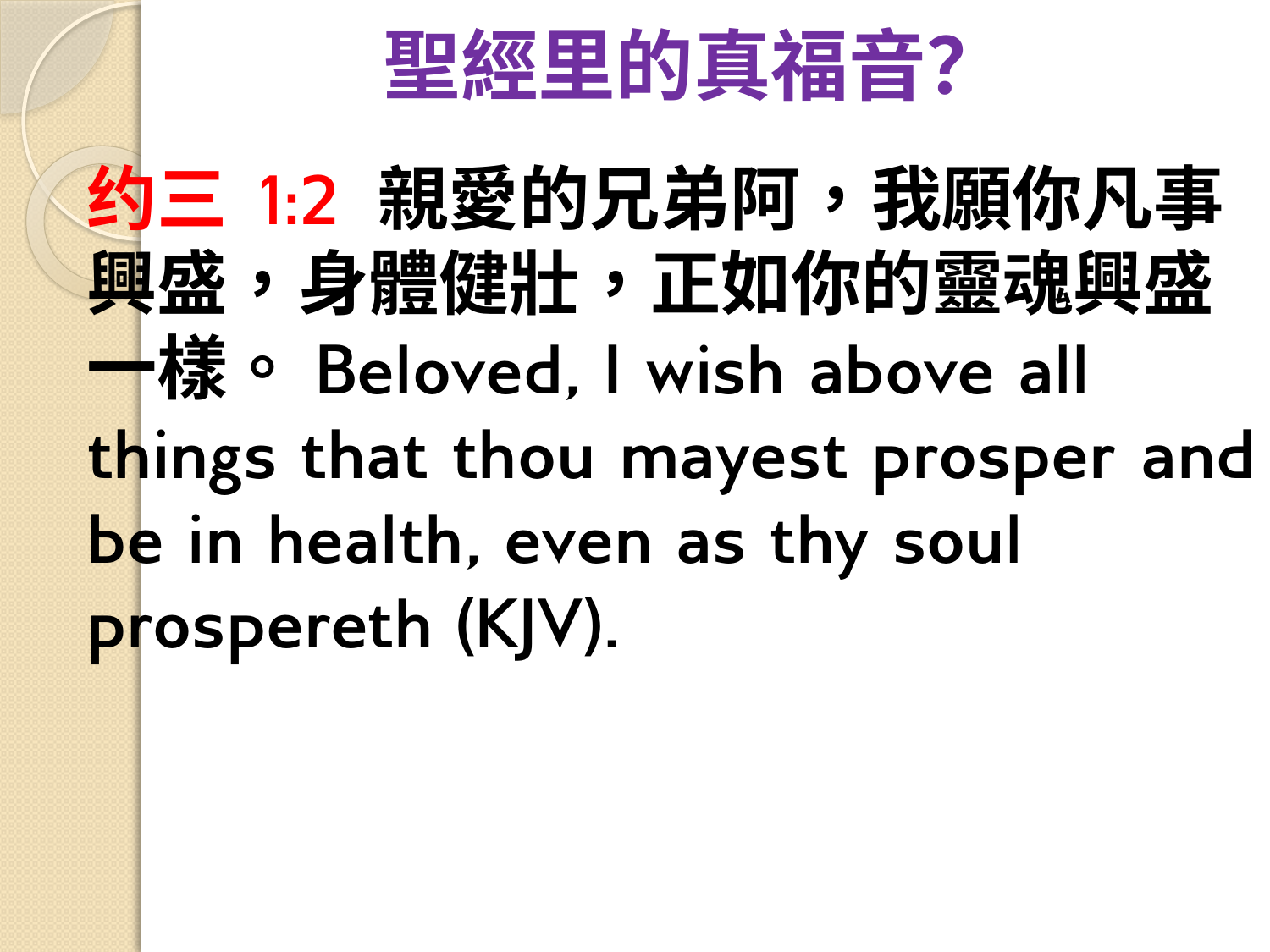

聖經里的真福音？
约三 1:2 親愛的兄弟阿，我願你凡事興盛，身體健壯，正如你的靈魂興盛一樣。Beloved, I wish above all things that thou mayest prosper and be in health, even as thy soul prospereth (KJV).